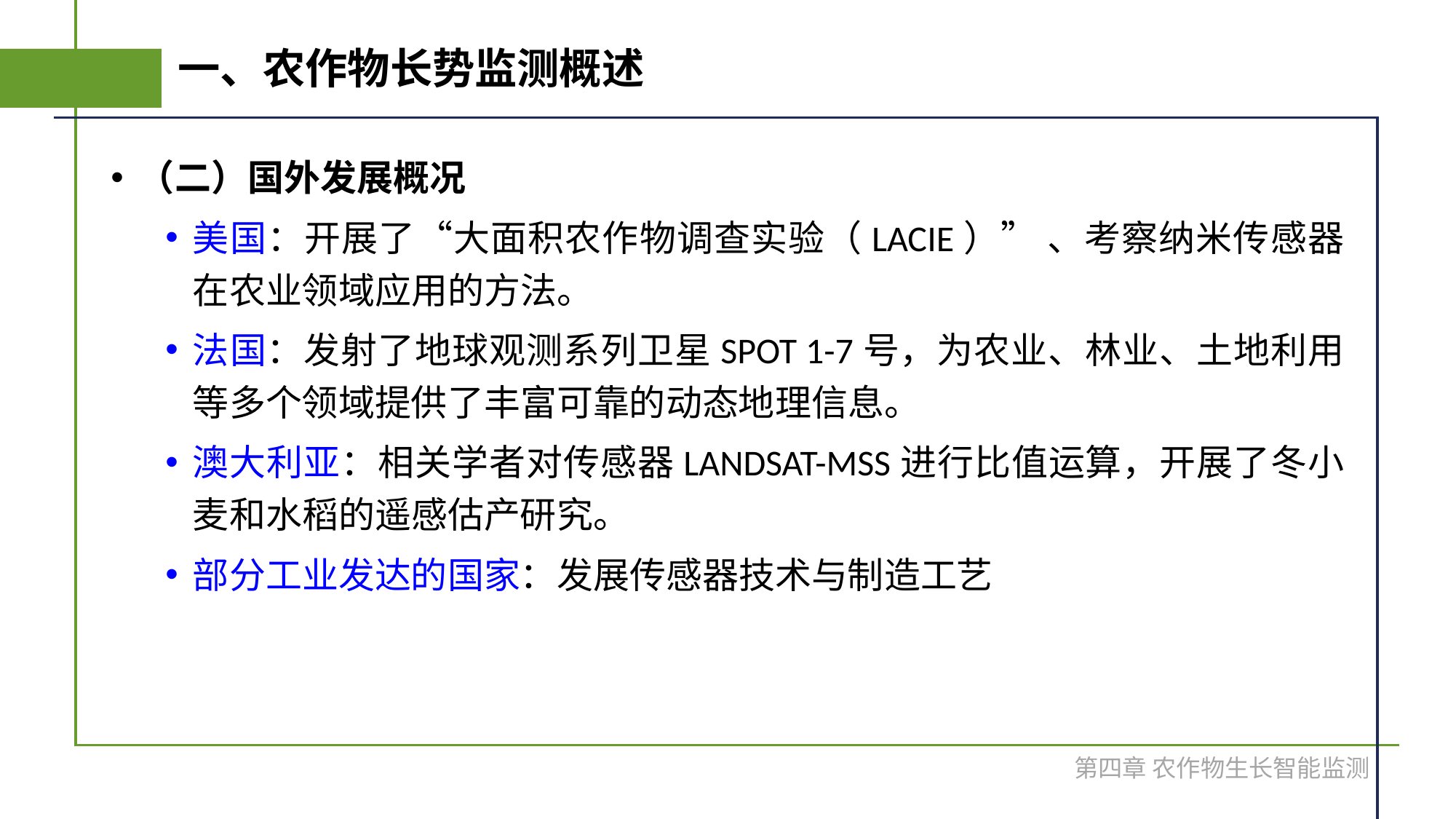

# 一、农作物长势监测概述
（二）国外发展概况
美国：开展了“大面积农作物调查实验（LACIE）” 、考察纳米传感器在农业领域应用的方法。
法国：发射了地球观测系列卫星SPOT 1-7号，为农业、林业、土地利用等多个领域提供了丰富可靠的动态地理信息。
澳大利亚：相关学者对传感器LANDSAT-MSS进行比值运算，开展了冬小麦和水稻的遥感估产研究。
部分工业发达的国家：发展传感器技术与制造工艺
第四章 农作物生长智能监测